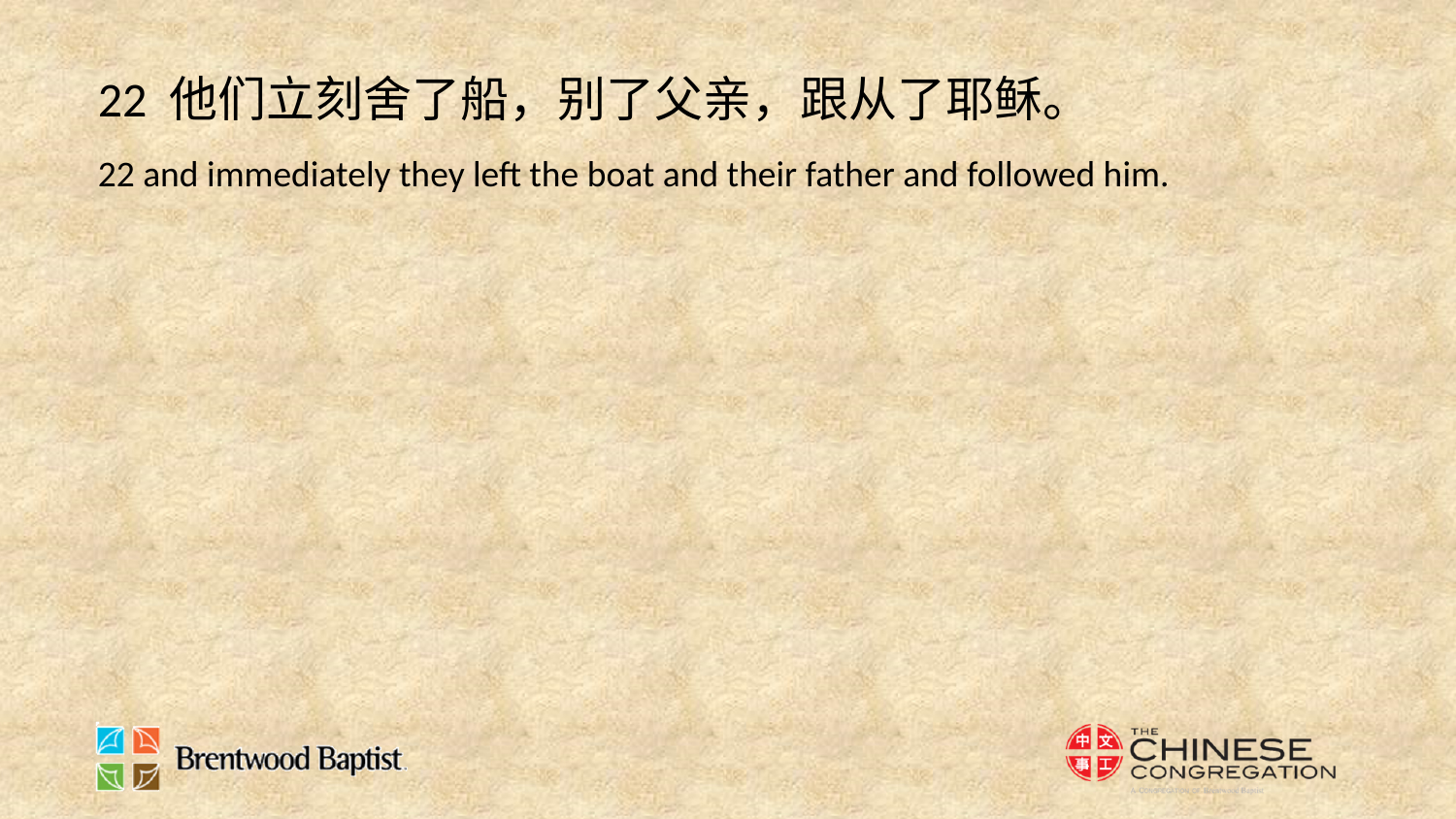

22 他们立刻舍了船，别了父亲，跟从了耶稣。

22 and immediately they left the boat and their father and followed him.